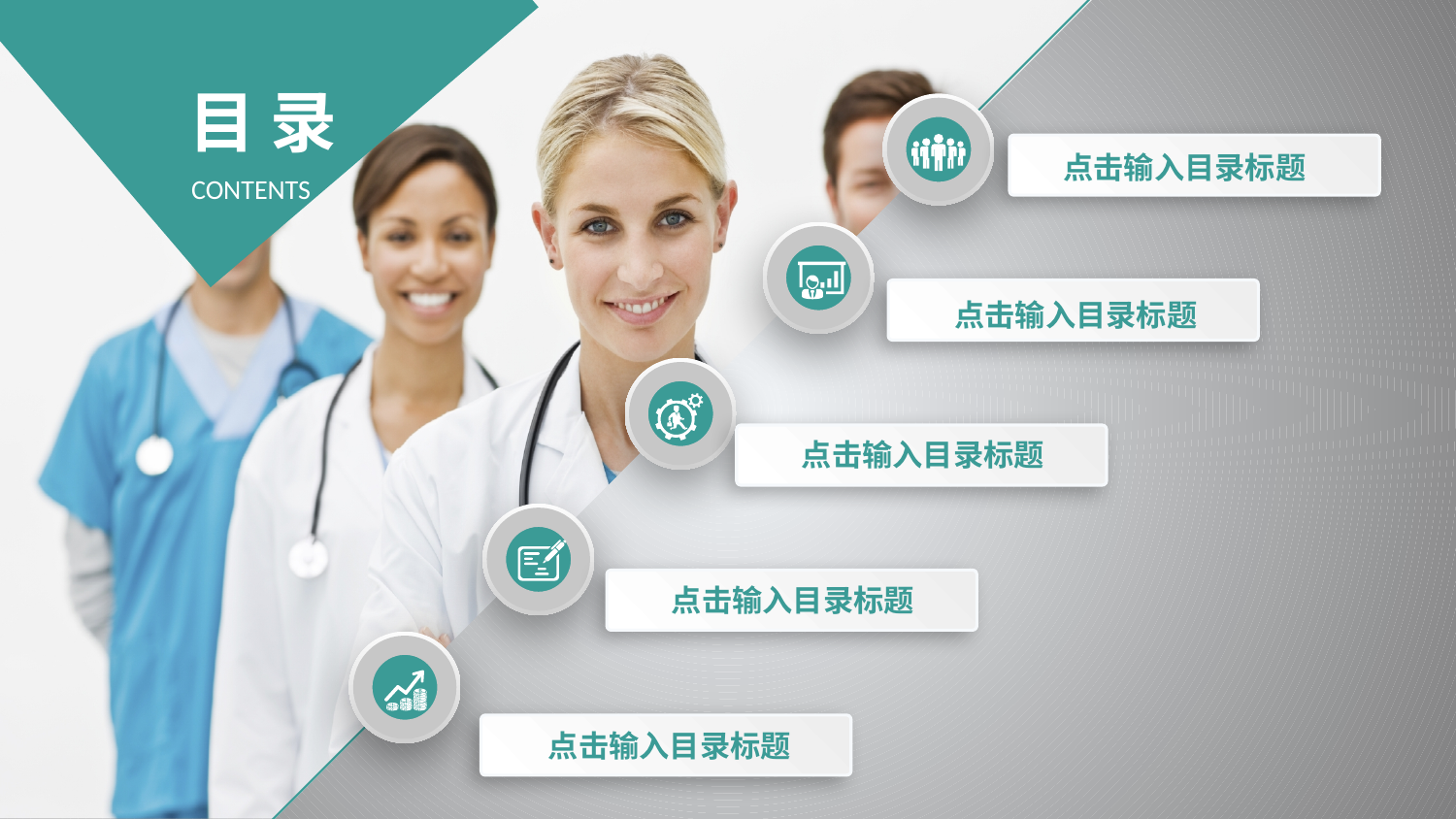

目 录

点击输入目录标题
CONTENTS

点击输入目录标题

点击输入目录标题

点击输入目录标题

点击输入目录标题